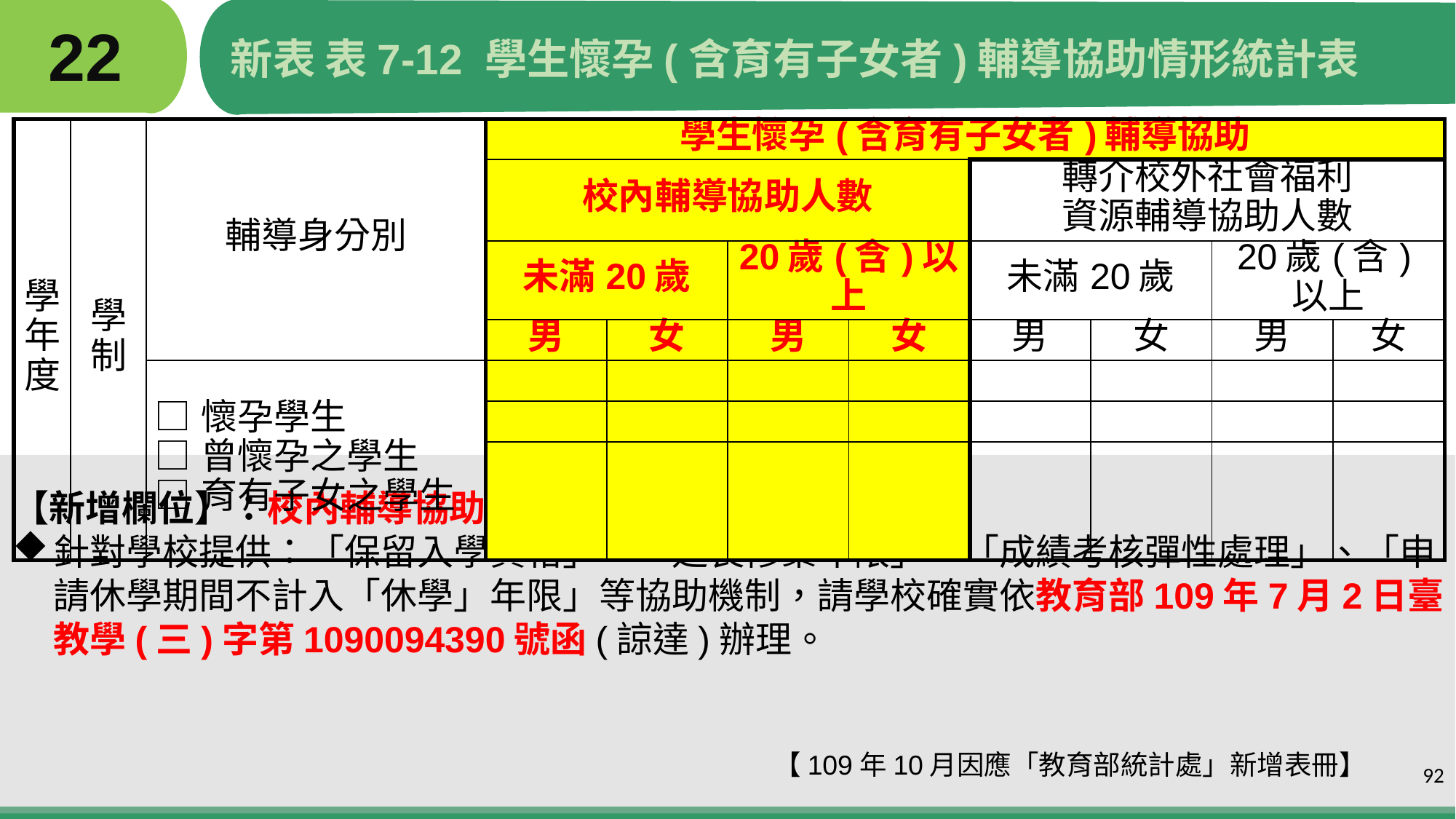

# 22
新表 表7-12 學生懷孕(含育有子女者)輔導協助情形統計表
| 學年度 | 學制 | 輔導身分別 | 學生懷孕(含育有子女者)輔導協助 |  |  |  |  |  |  |  |
| --- | --- | --- | --- | --- | --- | --- | --- | --- | --- | --- |
|  |  |  | 校內輔導協助人數 |  |  |  | 轉介校外社會福利 資源輔導協助人數 |  |  |  |
|  |  |  | 未滿20歲 |  | 20歲(含)以上 |  | 未滿20歲 |  | 20歲(含)以上 |  |
|  |  |  | 男 | 女 | 男 | 女 | 男 | 女 | 男 | 女 |
|  |  | □懷孕學生 □曾懷孕之學生 □育有子女之學生 |  |  |  |  |  |  |  |  |
|  |  |  |  |  |  |  |  |  |  |  |
|  |  |  |  |  |  |  |  |  |  |  |
【新增欄位】：校內輔導協助人數
針對學校提供：「保留入學資格」、「延長修業年限」、「成績考核彈性處理」、「申請休學期間不計入「休學」年限」等協助機制，請學校確實依教育部109年7月2日臺教學(三)字第1090094390號函(諒達)辦理。

                                                                                                                          【109年10月因應「教育部統計處」新增表冊】

92